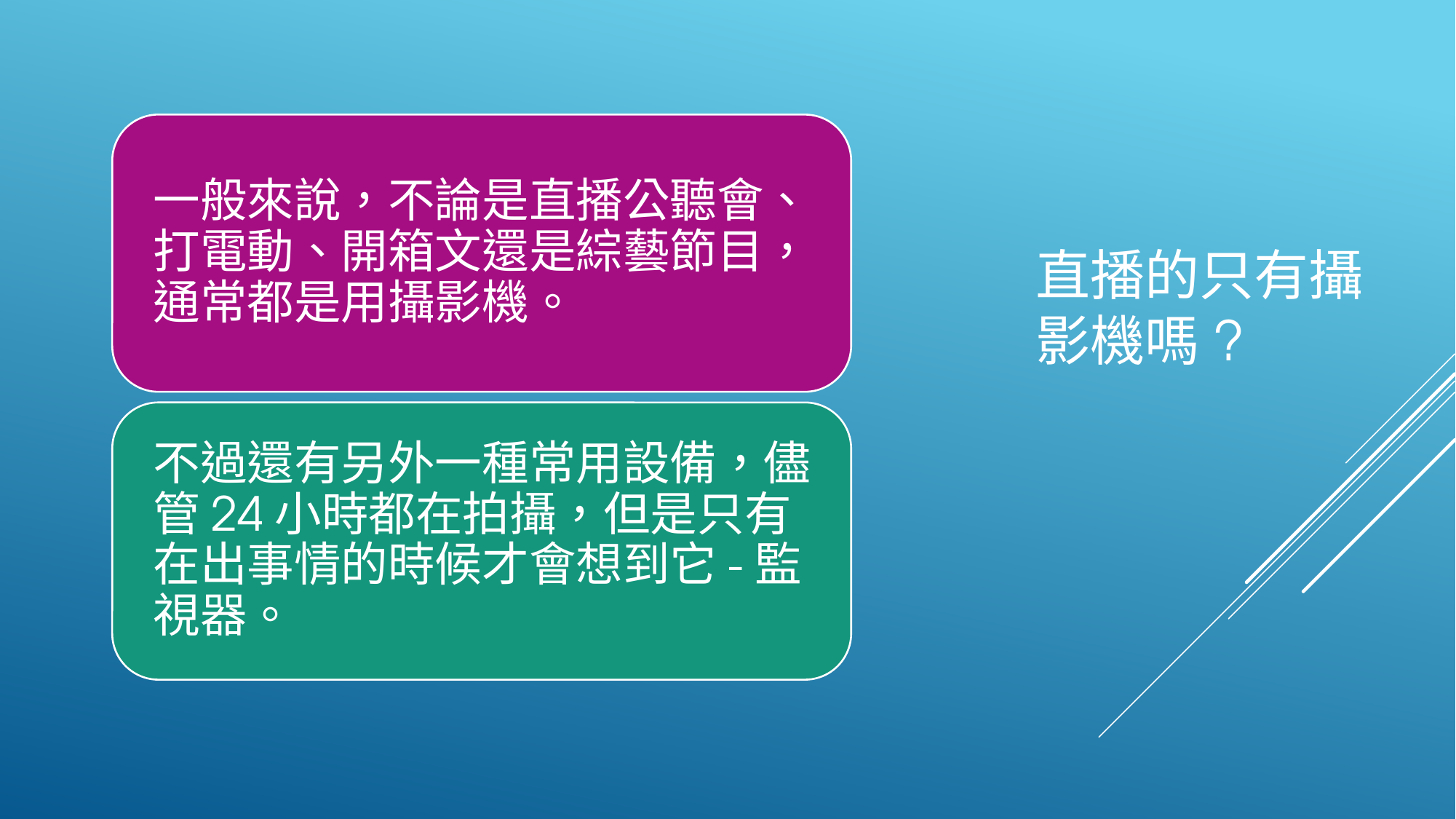

一般來說，不論是直播公聽會、打電動、開箱文還是綜藝節目，通常都是用攝影機。
不過還有另外一種常用設備，儘管24小時都在拍攝，但是只有在出事情的時候才會想到它-監視器。
# 直播的只有攝影機嗎?